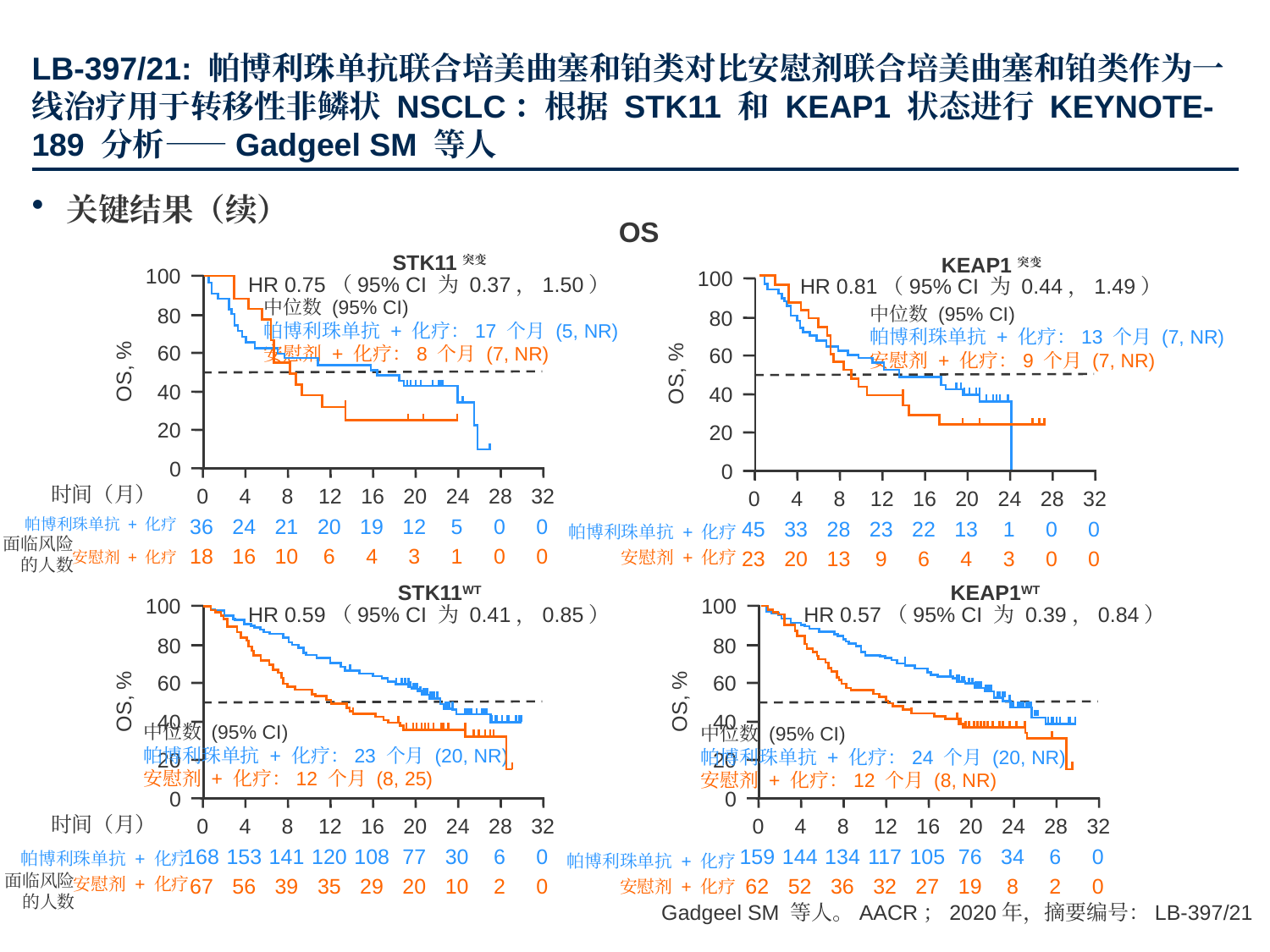

# LB-397/21: 帕博利珠单抗联合培美曲塞和铂类对比安慰剂联合培美曲塞和铂类作为一线治疗用于转移性非鳞状 NSCLC：根据 STK11 和 KEAP1 状态进行 KEYNOTE-189 分析——Gadgeel SM 等人
关键结果（续）

OS
STK11突变
100

80

60
OS, %

40

20

0

HR 0.75（95% CI 为 0.37，1.50）

0
4
8
12
16
20
24
28
32
时间（月）
帕博利珠单抗 + 化疗

安慰剂 + 化疗
36
24
21
20
19
12
5
0
0
面临风险
的人数
18
16
10
6
4
3
1
0
0
中位数 (95% CI)
帕博利珠单抗 + 化疗：17 个月 (5, NR)
安慰剂 + 化疗：8 个月 (7, NR)
KEAP1突变
100

80

60
OS, %

40

20

0

HR 0.81（95% CI 为 0.44，1.49）

0
4
8
12
16
20
24
28
32
帕博利珠单抗 + 化疗
安慰剂 + 化疗
45
33
28
23
22
13
1
0
0
23
20
13
9
6
4
3
0
0
中位数 (95% CI)
帕博利珠单抗 + 化疗：13 个月 (7, NR)
安慰剂 + 化疗：9 个月 (7, NR)

STK11WT
100

80

60
OS, %

40

20

0

HR 0.59（95% CI 为 0.41，0.85）

0
4
8
12
16
20
24
28
32
时间（月）
帕博利珠单抗 + 化疗
安慰剂 + 化疗
168
153
141
120
108
77
30
6
0
面临风险
的人数
67
56
39
35
29
20
10
2
0
KEAP1WT
100

80

60
OS, %

40

20

0

HR 0.57（95% CI 为 0.39，0.84）

0
4
8
12
16
20
24
28
32
159
144
134
117
105
76
34
6
0
帕博利珠单抗 + 化疗
安慰剂 + 化疗
62
52
36
32
27
19
8
2
0
中位数 (95% CI)
帕博利珠单抗 + 化疗：24 个月 (20, NR)
安慰剂 + 化疗：12 个月 (8, NR)

中位数 (95% CI)
帕博利珠单抗 + 化疗：23 个月 (20, NR)
安慰剂 + 化疗：12 个月 (8, 25)
Gadgeel SM 等人。AACR；2020年，摘要编号：LB-397/21